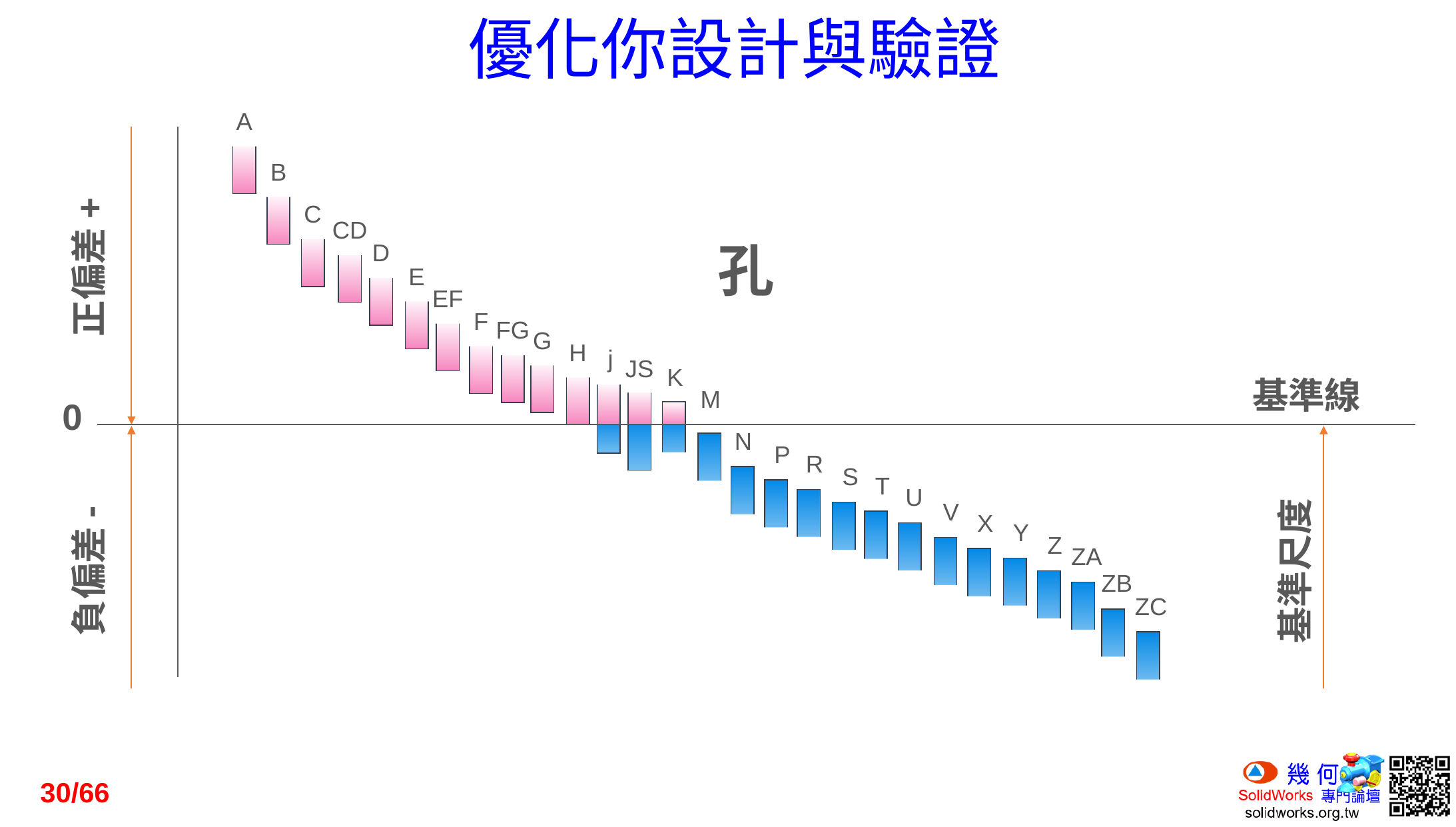

A

B

C

CD

D

孔

E

正偏差+

EF

F

FG

G

H

j

JS

K

基準線
M

0
N

P

R

S

T

U

V

X

Y

Z

ZA

負偏差-
基準尺度
ZB

ZC